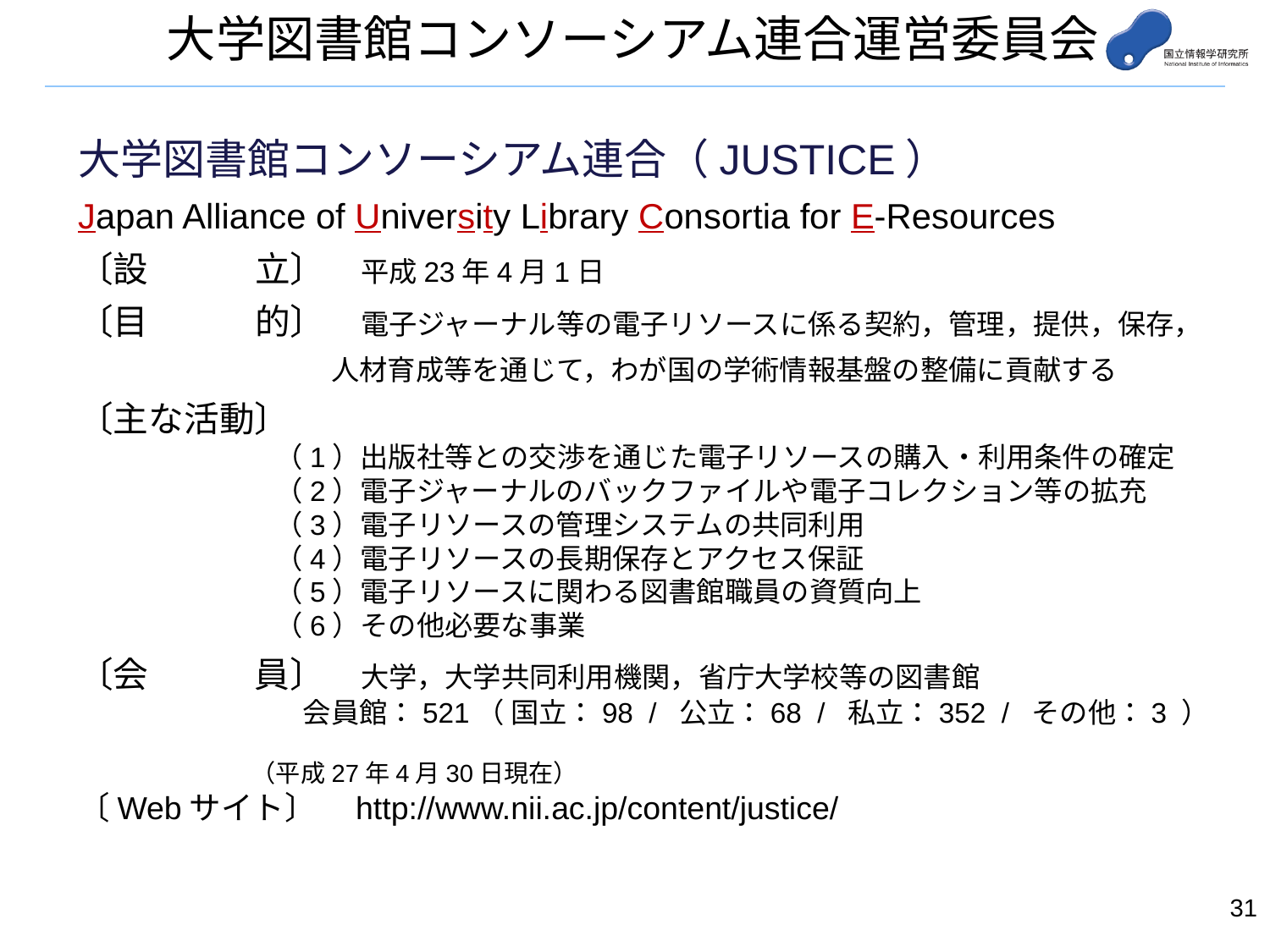

大学図書館コンソーシアム連合運営委員会
大学図書館コンソーシアム連合（JUSTICE）
Japan Alliance of University Library Consortia for E-Resources
〔設　　　立〕　平成23年4月1日
〔目　　　的〕　電子ジャーナル等の電子リソースに係る契約，管理，提供，保存，
　　　　　　　　　人材育成等を通じて，わが国の学術情報基盤の整備に貢献する
〔主な活動〕
　　　　　　　（1）出版社等との交渉を通じた電子リソースの購入・利用条件の確定
　　　　　　　（2）電子ジャーナルのバックファイルや電子コレクション等の拡充
　　　　　　　（3）電子リソースの管理システムの共同利用
　　　　　　　（4）電子リソースの長期保存とアクセス保証
　　　　　　　（5）電子リソースに関わる図書館職員の資質向上
　　　　　　　（6）その他必要な事業
〔会　　　員〕　大学，大学共同利用機関，省庁大学校等の図書館
　　　　　　　　会員館：521（ 国立：98  /  公立：68  /  私立：352  /  その他：3 ）
　　　　　　　　　　　　　　　　　　　　　　　　　　　　　　　　　　　　　　　　　　　　　　　　　　　　　（平成27年4月30日現在）
〔Webサイト〕　http://www.nii.ac.jp/content/justice/

31
31